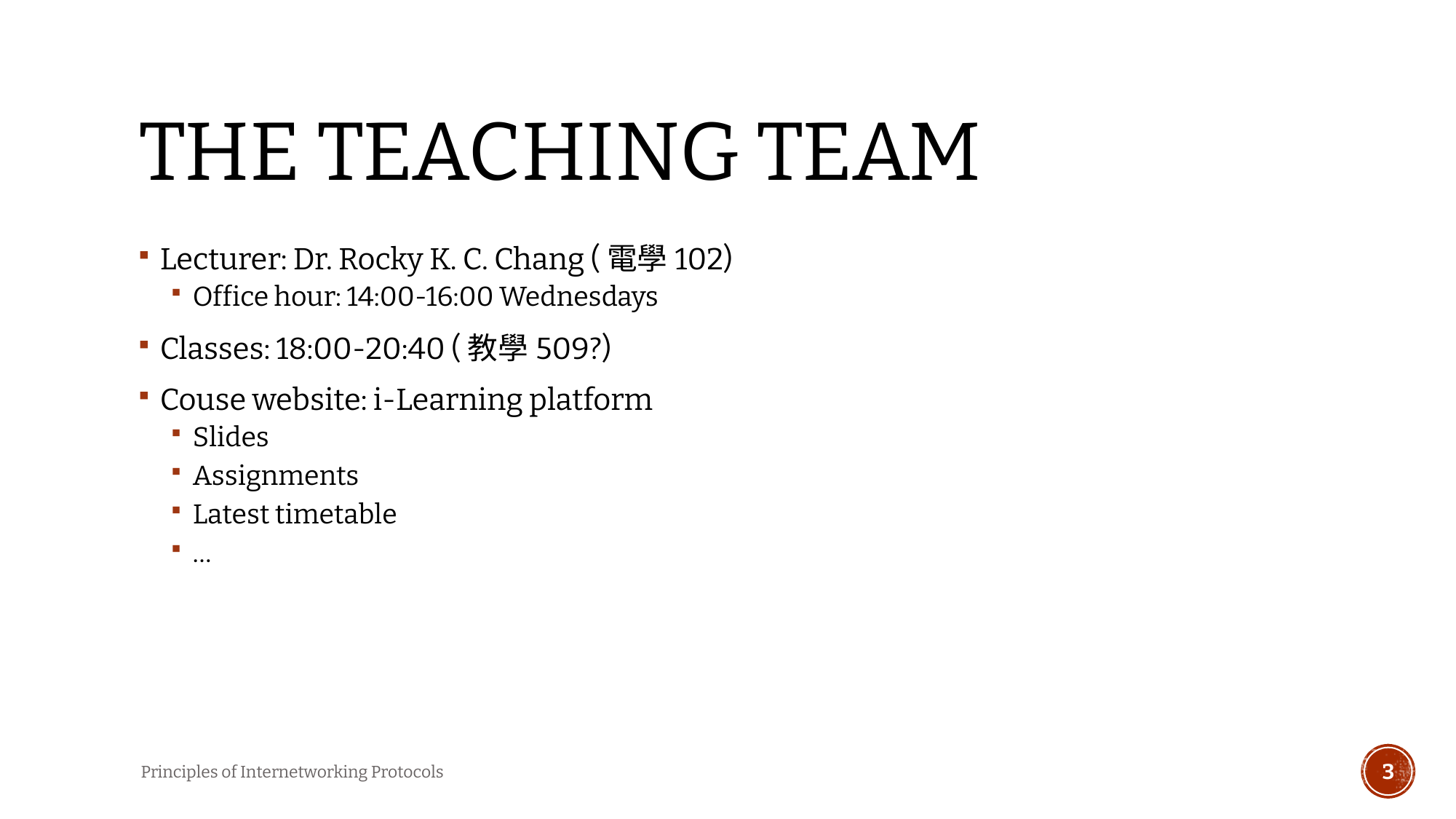

# The teaching team
Lecturer: Dr. Rocky K. C. Chang (電學102)
Office hour: 14:00-16:00 Wednesdays
Classes: 18:00-20:40 (教學509?)
Couse website: i-Learning platform
Slides
Assignments
Latest timetable
…
Principles of Internetworking Protocols
3